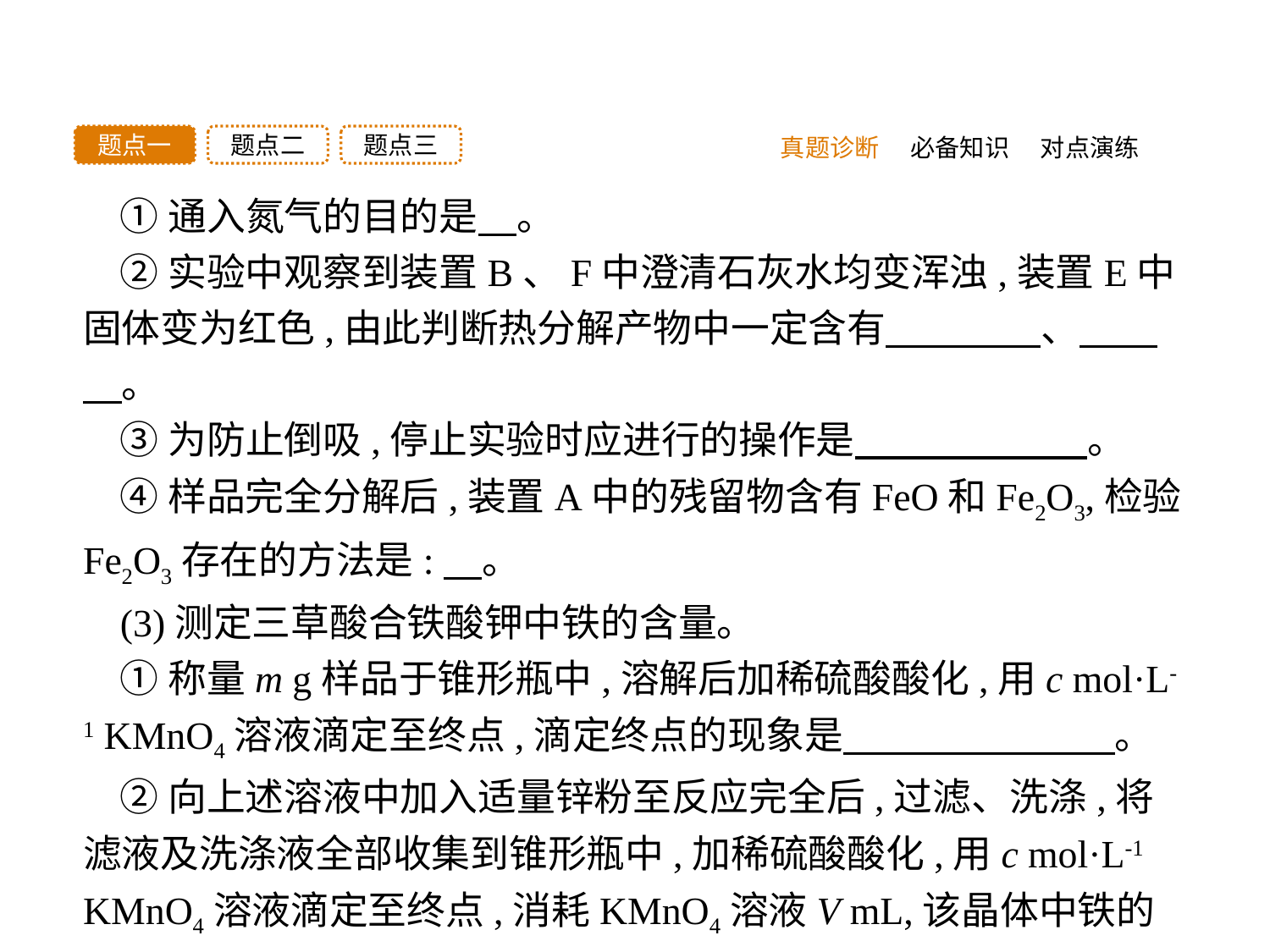

题点三
题点二
题点一
真题诊断
必备知识
对点演练
①通入氮气的目的是　。
②实验中观察到装置B、F中澄清石灰水均变浑浊,装置E中固体变为红色,由此判断热分解产物中一定含有　　　　、　　　。
③为防止倒吸,停止实验时应进行的操作是　　　　　　。
④样品完全分解后,装置A中的残留物含有FeO和Fe2O3,检验Fe2O3存在的方法是:　。
(3)测定三草酸合铁酸钾中铁的含量。
①称量m g样品于锥形瓶中,溶解后加稀硫酸酸化,用c mol·L-1 KMnO4溶液滴定至终点,滴定终点的现象是　　　　　　　。
②向上述溶液中加入适量锌粉至反应完全后,过滤、洗涤,将滤液及洗涤液全部收集到锥形瓶中,加稀硫酸酸化,用c mol·L-1 KMnO4溶液滴定至终点,消耗KMnO4溶液V mL,该晶体中铁的质量分数的表达式为　。